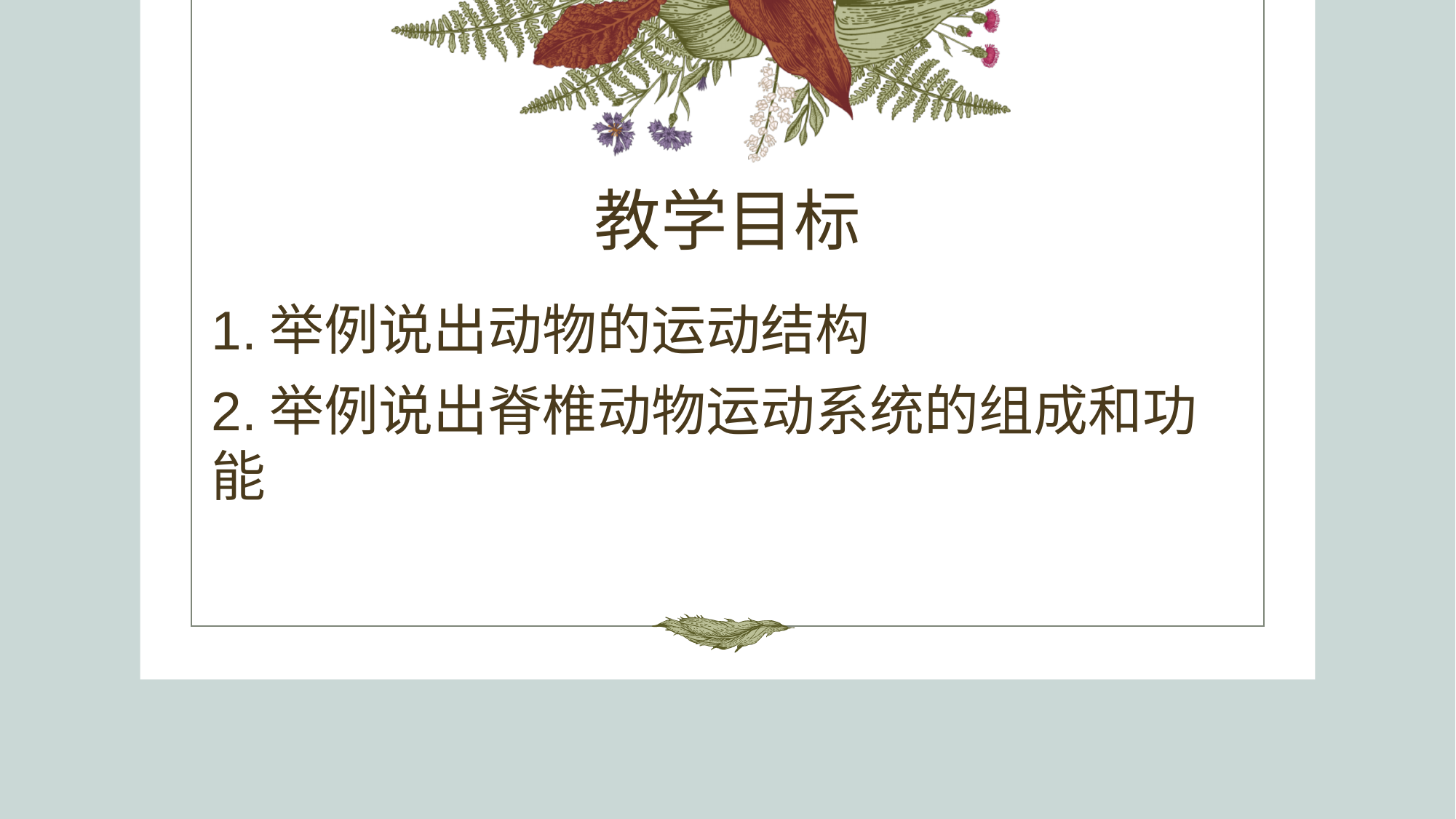

# 教学目标
1.举例说出动物的运动结构
2.举例说出脊椎动物运动系统的组成和功能
2